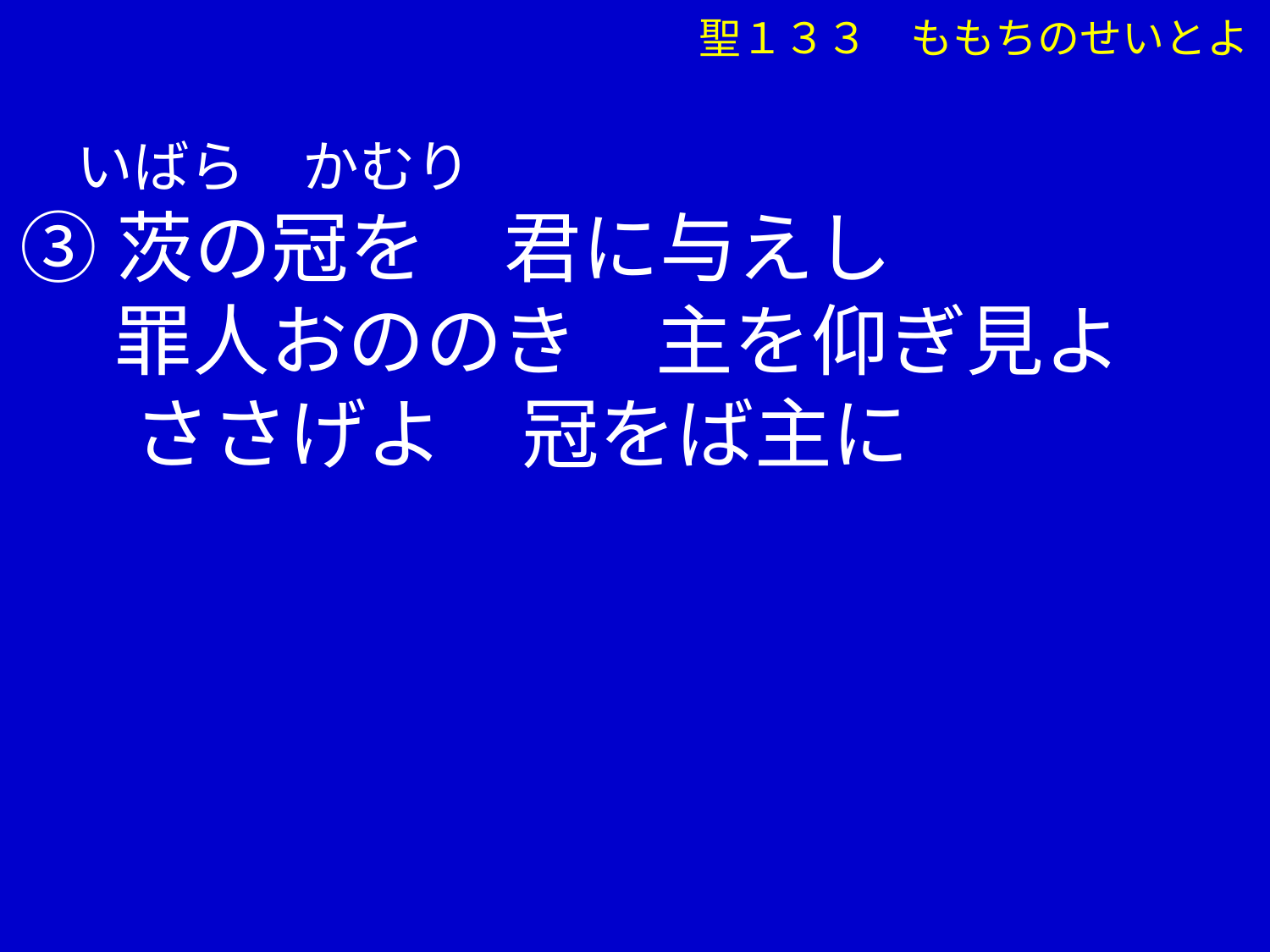

聖１３３　ももちのせいとよ
　いばら　かむり
③茨の冠を　君に与えし
　 罪人おののき　主を仰ぎ見よ
 　ささげよ　冠をば主に